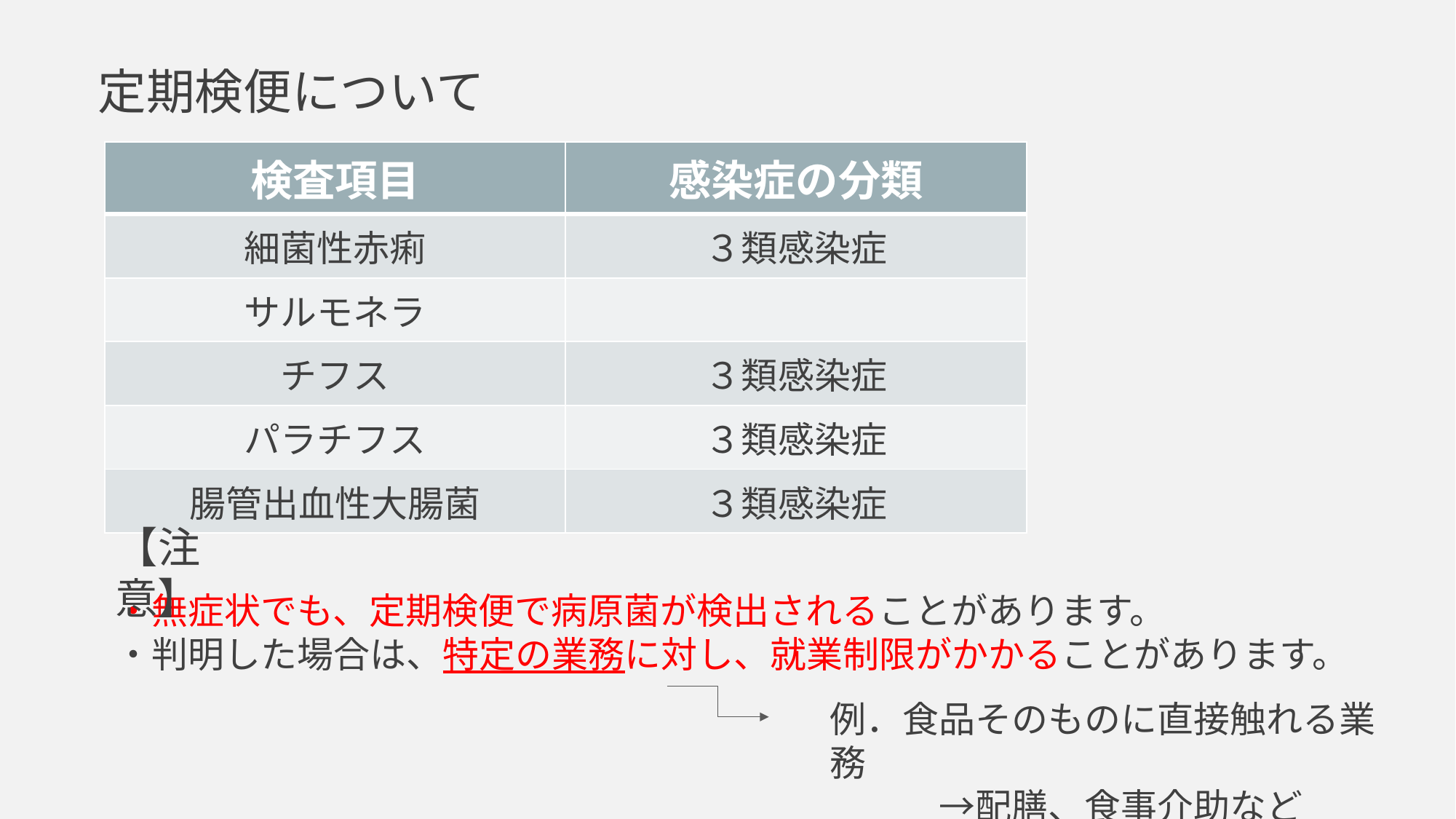

定期検便について
| 検査項目 | 感染症の分類 |
| --- | --- |
| 細菌性赤痢 | ３類感染症 |
| サルモネラ |  |
| チフス | ３類感染症 |
| パラチフス | ３類感染症 |
| 腸管出血性大腸菌 | ３類感染症 |
【注意】
・無症状でも、定期検便で病原菌が検出されることがあります。
・判明した場合は、特定の業務に対し、就業制限がかかることがあります。
例．食品そのものに直接触れる業務
　　　→配膳、食事介助など